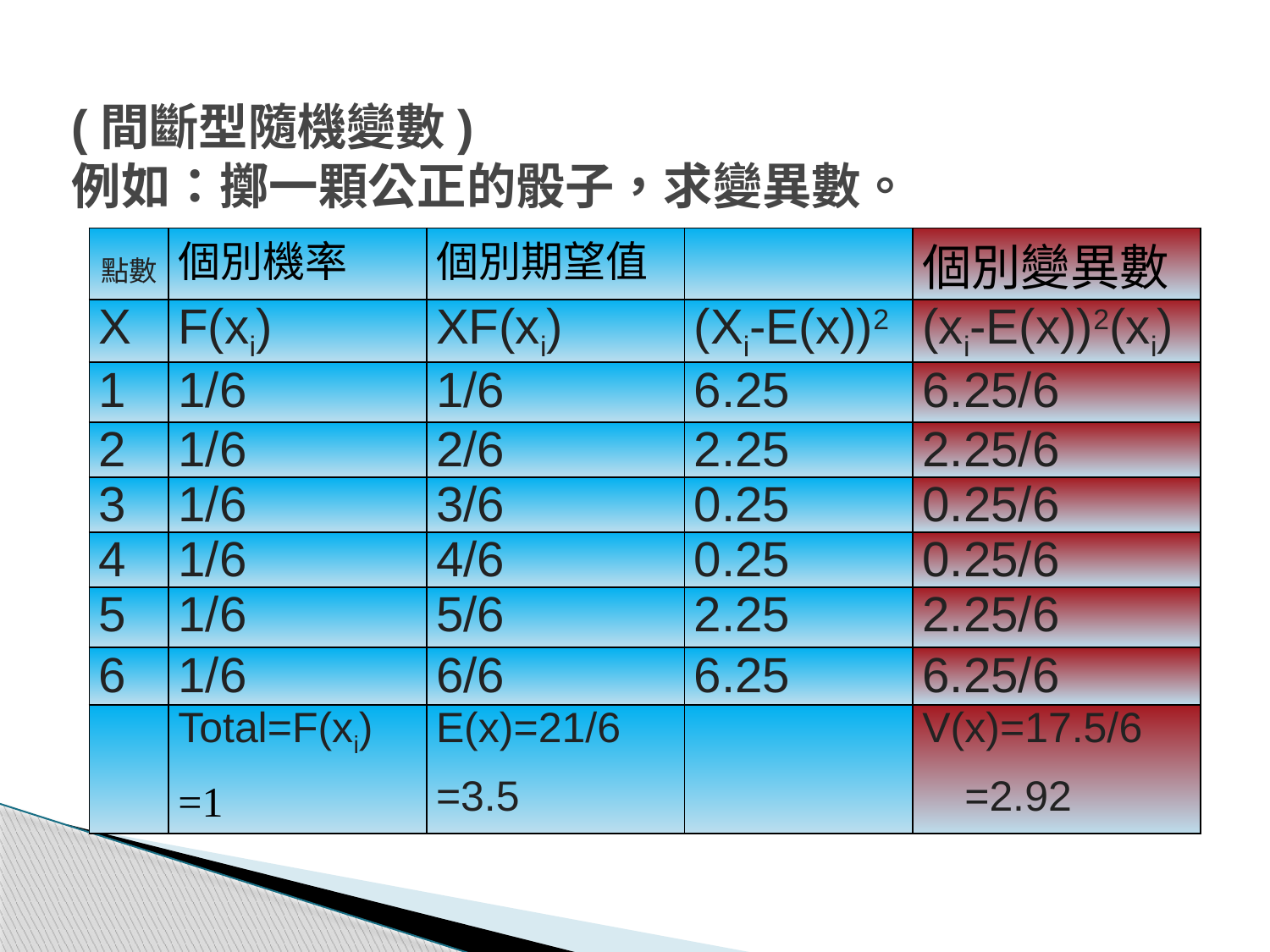

# (間斷型隨機變數) 例如：擲一顆公正的骰子，求變異數。

| 點數 | 個別機率 | 個別期望值 |  | 個別變異數 |
| --- | --- | --- | --- | --- |
| X | F(xi) | XF(xi) | (Xi-E(x))2 | (xi-E(x))2(xi) |
| 1 | 1/6 | 1/6 | 6.25 | 6.25/6 |
| 2 | 1/6 | 2/6 | 2.25 | 2.25/6 |
| 3 | 1/6 | 3/6 | 0.25 | 0.25/6 |
| 4 | 1/6 | 4/6 | 0.25 | 0.25/6 |
| 5 | 1/6 | 5/6 | 2.25 | 2.25/6 |
| 6 | 1/6 | 6/6 | 6.25 | 6.25/6 |
|  | Total=F(xi) =1 | E(x)=21/6 =3.5 |  | V(x)=17.5/6 =2.92 |